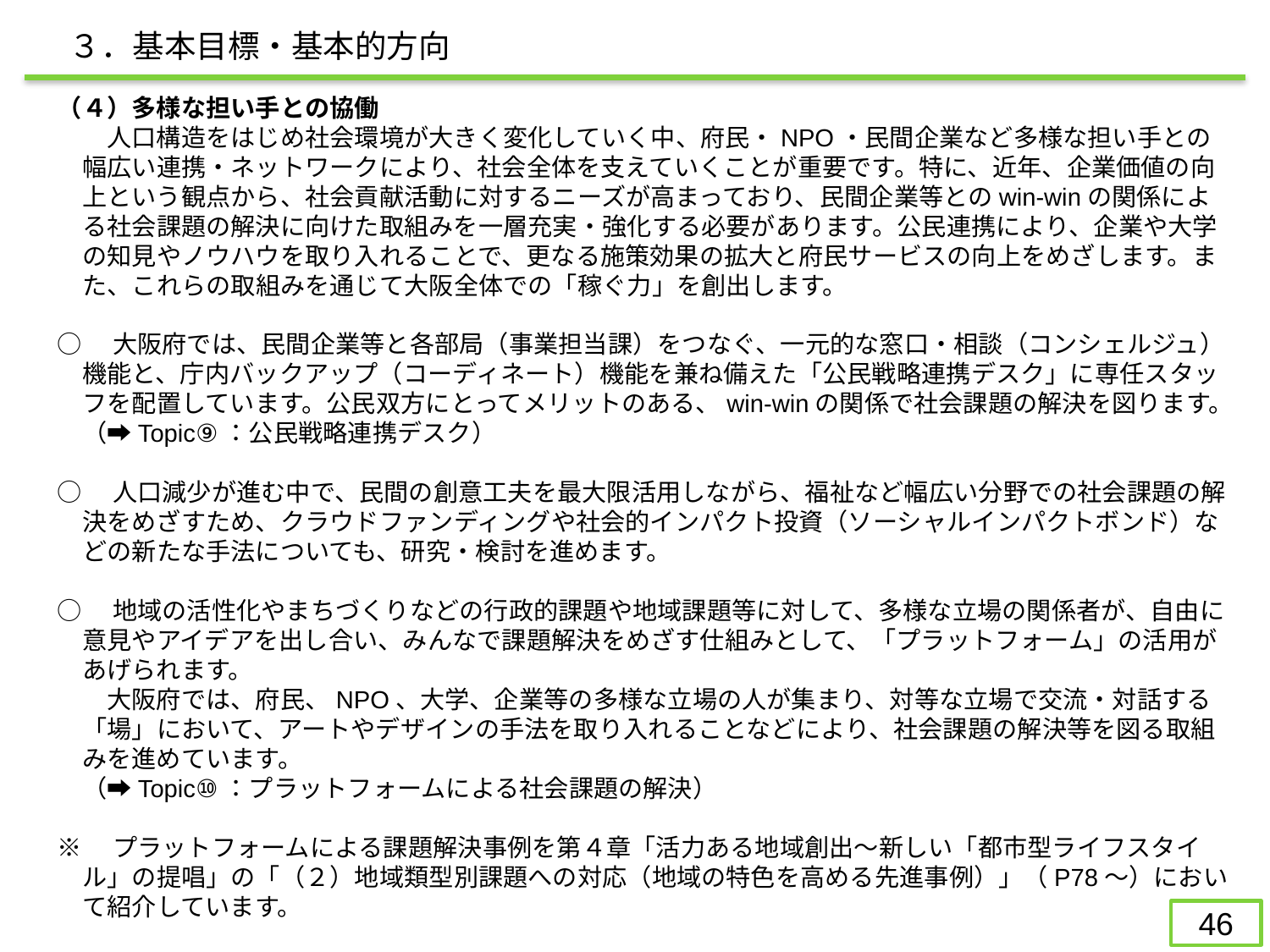

３．基本目標・基本的方向
（４）多様な担い手との協働
　　人口構造をはじめ社会環境が大きく変化していく中、府民・NPO・民間企業など多様な担い手との幅広い連携・ネットワークにより、社会全体を支えていくことが重要です。特に、近年、企業価値の向上という観点から、社会貢献活動に対するニーズが高まっており、民間企業等とのwin-winの関係による社会課題の解決に向けた取組みを一層充実・強化する必要があります。公民連携により、企業や大学の知見やノウハウを取り入れることで、更なる施策効果の拡大と府民サービスの向上をめざします。また、これらの取組みを通じて大阪全体での「稼ぐ力」を創出します。

○　大阪府では、民間企業等と各部局（事業担当課）をつなぐ、一元的な窓口・相談（コンシェルジュ）機能と、庁内バックアップ（コーディネート）機能を兼ね備えた「公民戦略連携デスク」に専任スタッフを配置しています。公民双方にとってメリットのある、win-winの関係で社会課題の解決を図ります。（➡Topic⑨：公民戦略連携デスク）

○　人口減少が進む中で、民間の創意工夫を最大限活用しながら、福祉など幅広い分野での社会課題の解決をめざすため、クラウドファンディングや社会的インパクト投資（ソーシャルインパクトボンド）などの新たな手法についても、研究・検討を進めます。

○　地域の活性化やまちづくりなどの行政的課題や地域課題等に対して、多様な立場の関係者が、自由に意見やアイデアを出し合い、みんなで課題解決をめざす仕組みとして、「プラットフォーム」の活用があげられます。
　大阪府では、府民、NPO、大学、企業等の多様な立場の人が集まり、対等な立場で交流・対話する「場」において、アートやデザインの手法を取り入れることなどにより、社会課題の解決等を図る取組みを進めています。
（➡Topic⑩：プラットフォームによる社会課題の解決）

※　プラットフォームによる課題解決事例を第４章「活力ある地域創出～新しい「都市型ライフスタイル」の提唱」の「（２）地域類型別課題への対応（地域の特色を高める先進事例）」（P78～）において紹介しています。

46